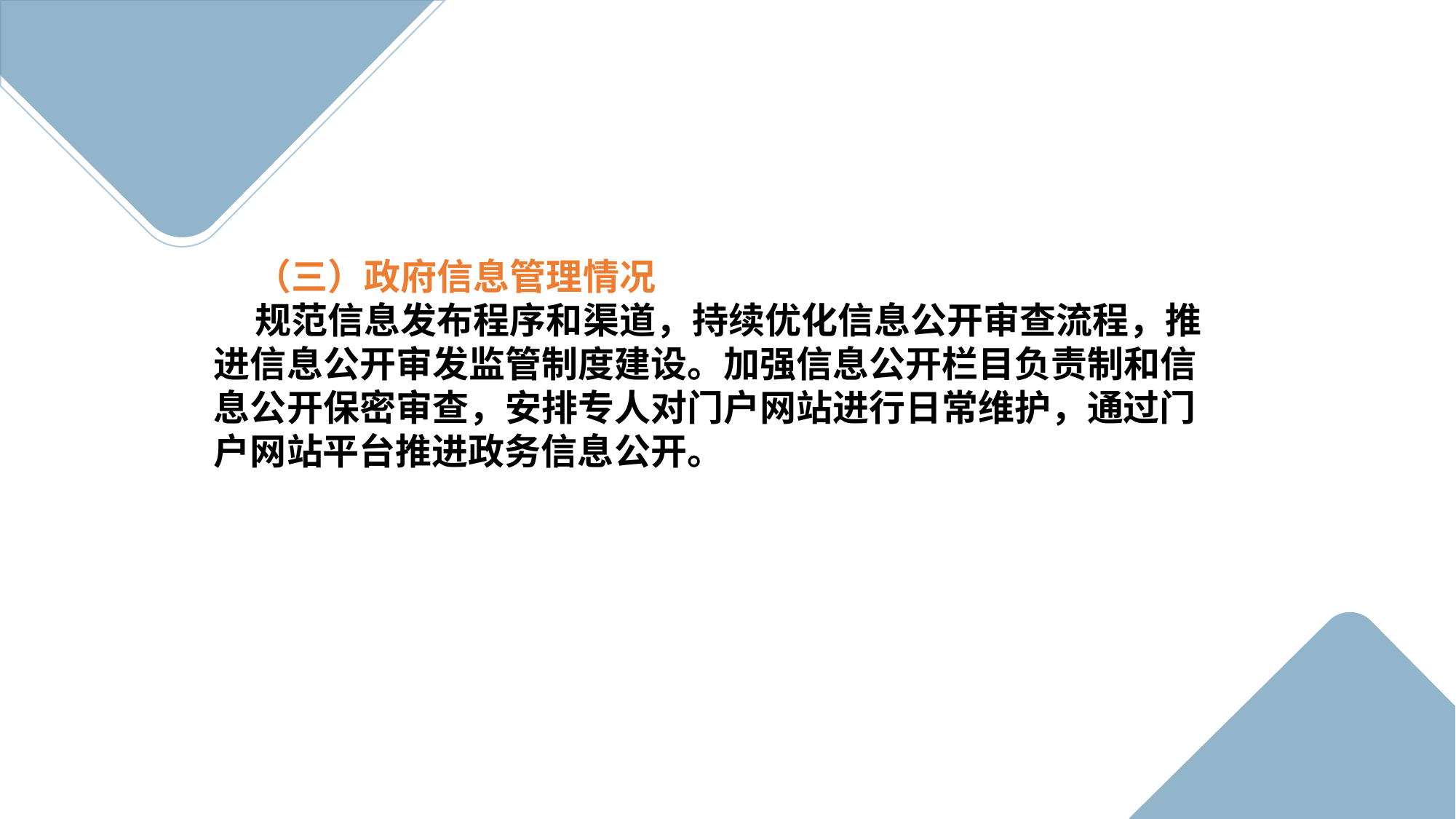

（三）政府信息管理情况
    规范信息发布程序和渠道，持续优化信息公开审查流程，推进信息公开审发监管制度建设。加强信息公开栏目负责制和信息公开保密审查，安排专人对门户网站进行日常维护，通过门户网站平台推进政务信息公开。